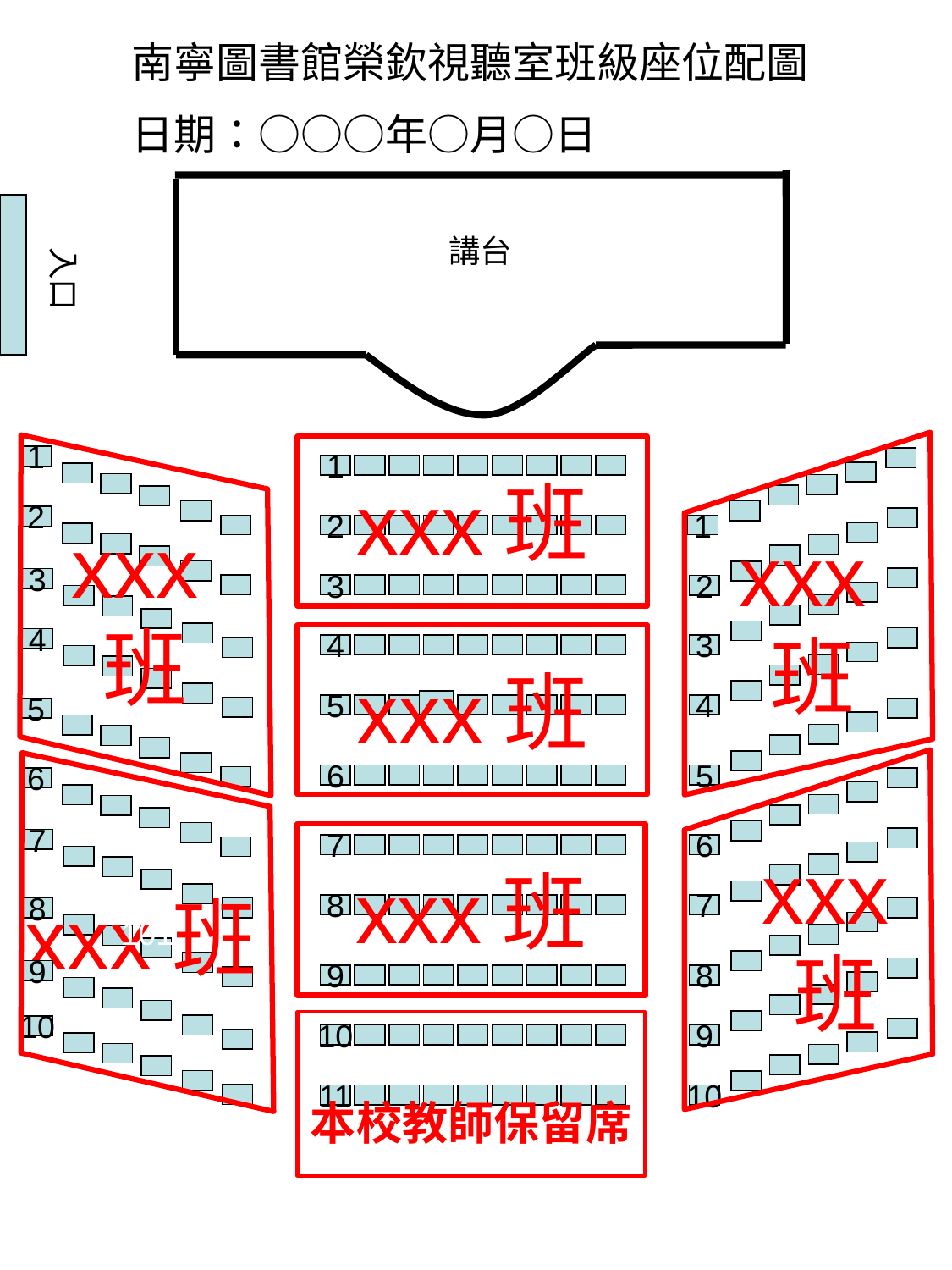

南寧圖書館榮欽視聽室班級座位配圖
日期：○○○年○月○日

講台
入口

xxx班
xxx班
1

1

2

2

1
xxx班

3

3

2

xxx班

4
4

3

5

4

5

101

6

5

6

xxx班

7
xxx班
7

6

8

7
8

  xxx班

9
9

8

本校教師保留席

10

10

9

11

10